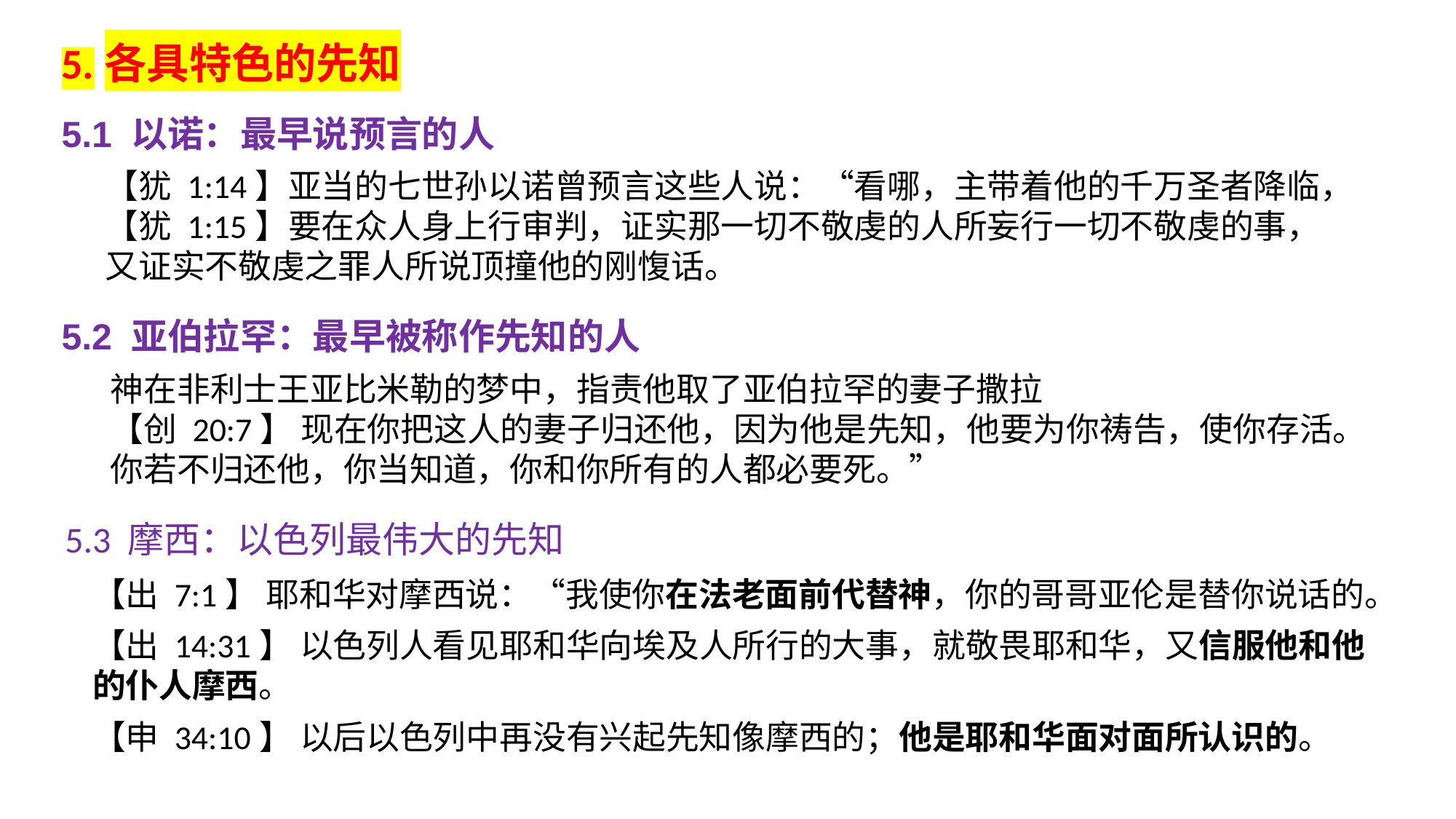

5.各具特色的先知
5.1 以诺：最早说预言的人
【犹 1:14】亚当的七世孙以诺曾预言这些人说：“看哪，主带着他的千万圣者降临，
【犹 1:15】要在众人身上行审判，证实那一切不敬虔的人所妄行一切不敬虔的事，又证实不敬虔之罪人所说顶撞他的刚愎话。
5.2 亚伯拉罕：最早被称作先知的人
神在非利士王亚比米勒的梦中，指责他取了亚伯拉罕的妻子撒拉
【创 20:7】 现在你把这人的妻子归还他，因为他是先知，他要为你祷告，使你存活。你若不归还他，你当知道，你和你所有的人都必要死。”
5.3 摩西：以色列最伟大的先知
【出 7:1】 耶和华对摩西说：“我使你在法老面前代替神，你的哥哥亚伦是替你说话的。
【出 14:31】 以色列人看见耶和华向埃及人所行的大事，就敬畏耶和华，又信服他和他的仆人摩西。
【申 34:10】 以后以色列中再没有兴起先知像摩西的；他是耶和华面对面所认识的。